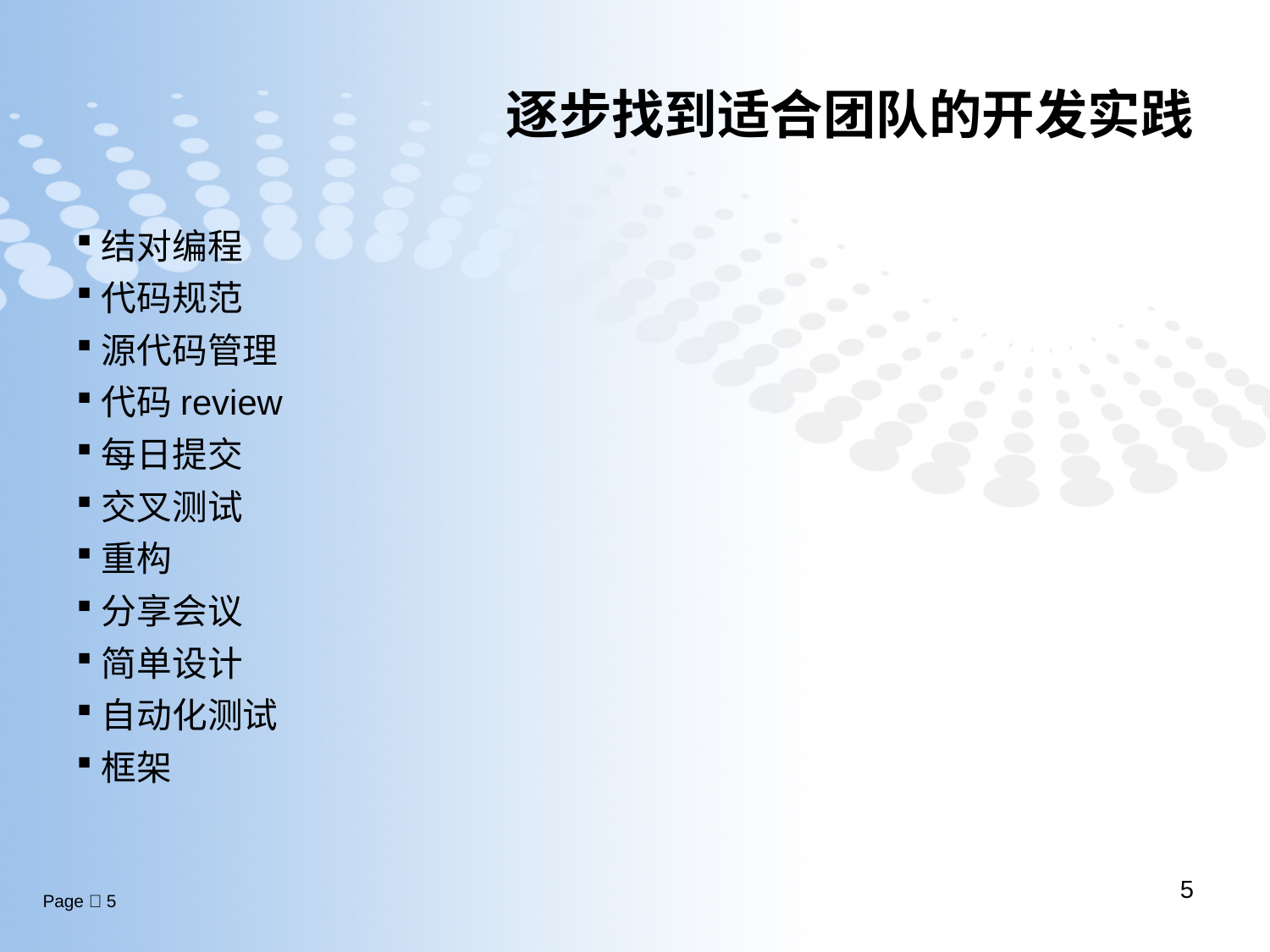

# 逐步找到适合团队的开发实践
结对编程
代码规范
源代码管理
代码review
每日提交
交叉测试
重构
分享会议
简单设计
自动化测试
框架
5